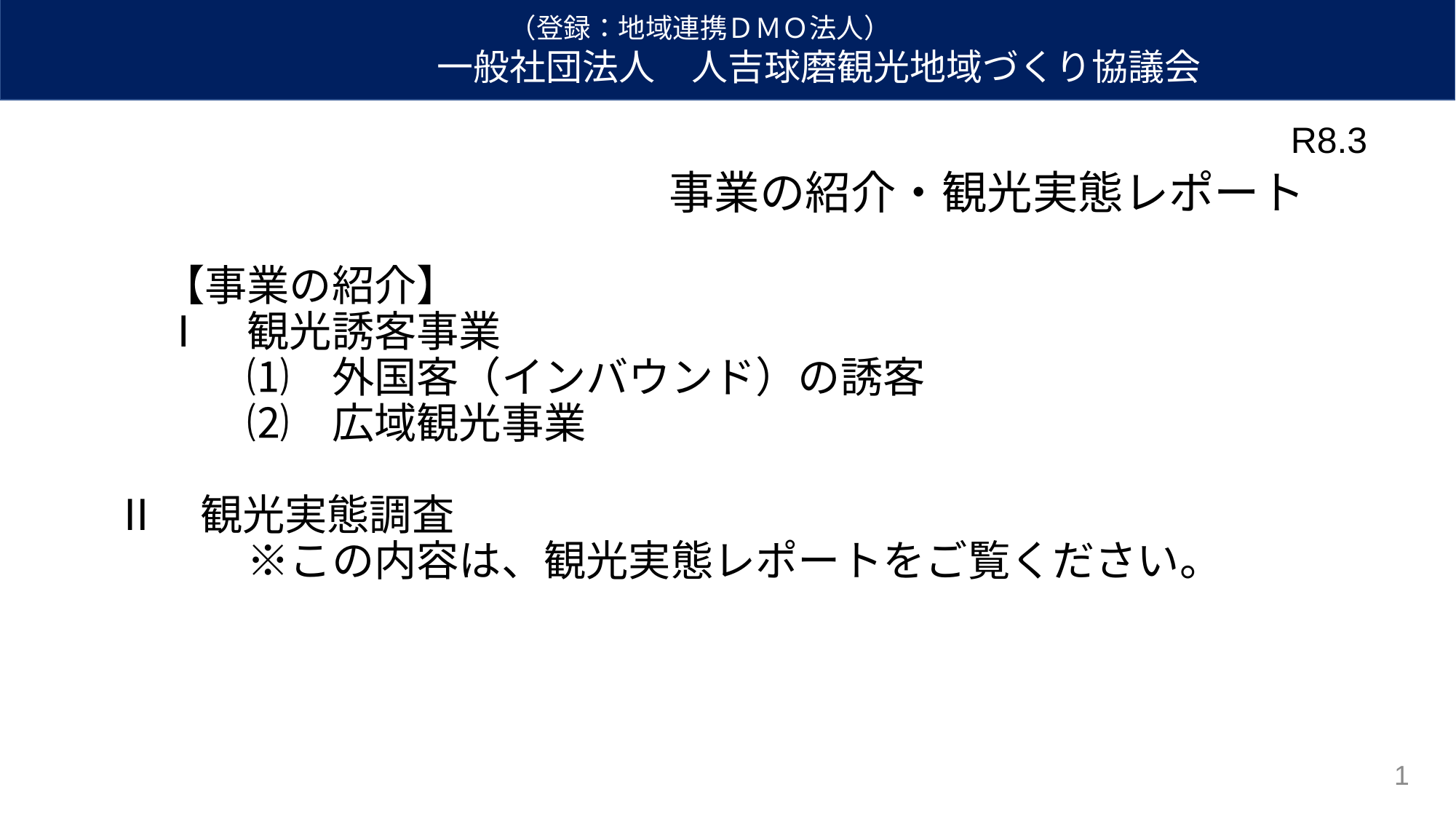

（登録：地域連携ＤＭＯ法人）　　
　　　　　　　　一般社団法人　人吉球磨観光地域づくり協議会
R8.3
# 事業の紹介・観光実態レポート 　　【事業の紹介】　 　　Ⅰ　観光誘客事業 　　　　⑴　外国客（インバウンド）の誘客 　　　　⑵　広域観光事業 　 Ⅱ　観光実態調査 　　　　※この内容は、観光実態レポートをご覧ください。
1
1